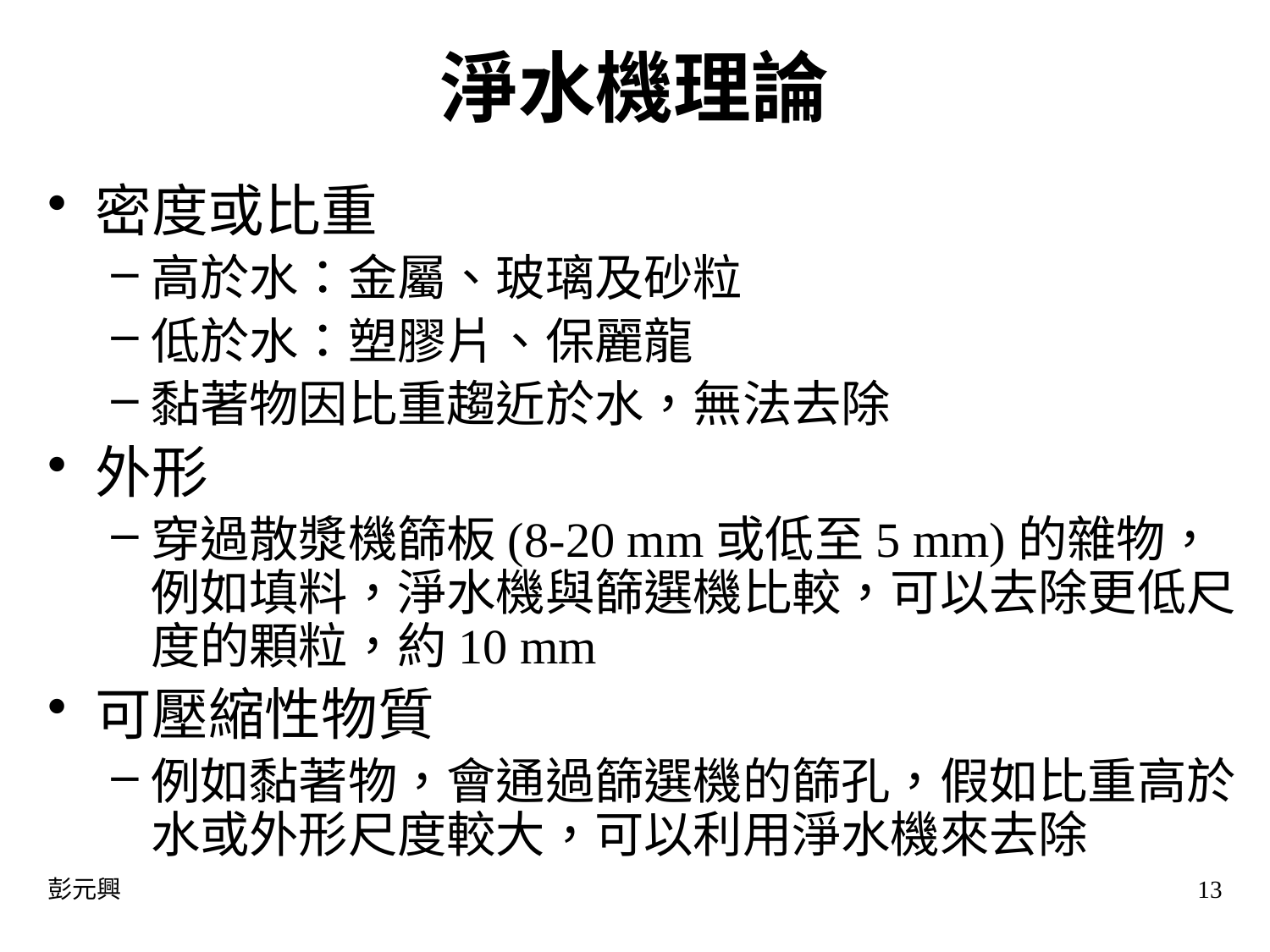

# 淨水機理論
密度或比重
高於水：金屬、玻璃及砂粒
低於水：塑膠片、保麗龍
黏著物因比重趨近於水，無法去除
外形
穿過散漿機篩板(8-20 mm或低至5 mm)的雜物，例如填料，淨水機與篩選機比較，可以去除更低尺度的顆粒，約10 mm
可壓縮性物質
例如黏著物，會通過篩選機的篩孔，假如比重高於水或外形尺度較大，可以利用淨水機來去除
彭元興
13